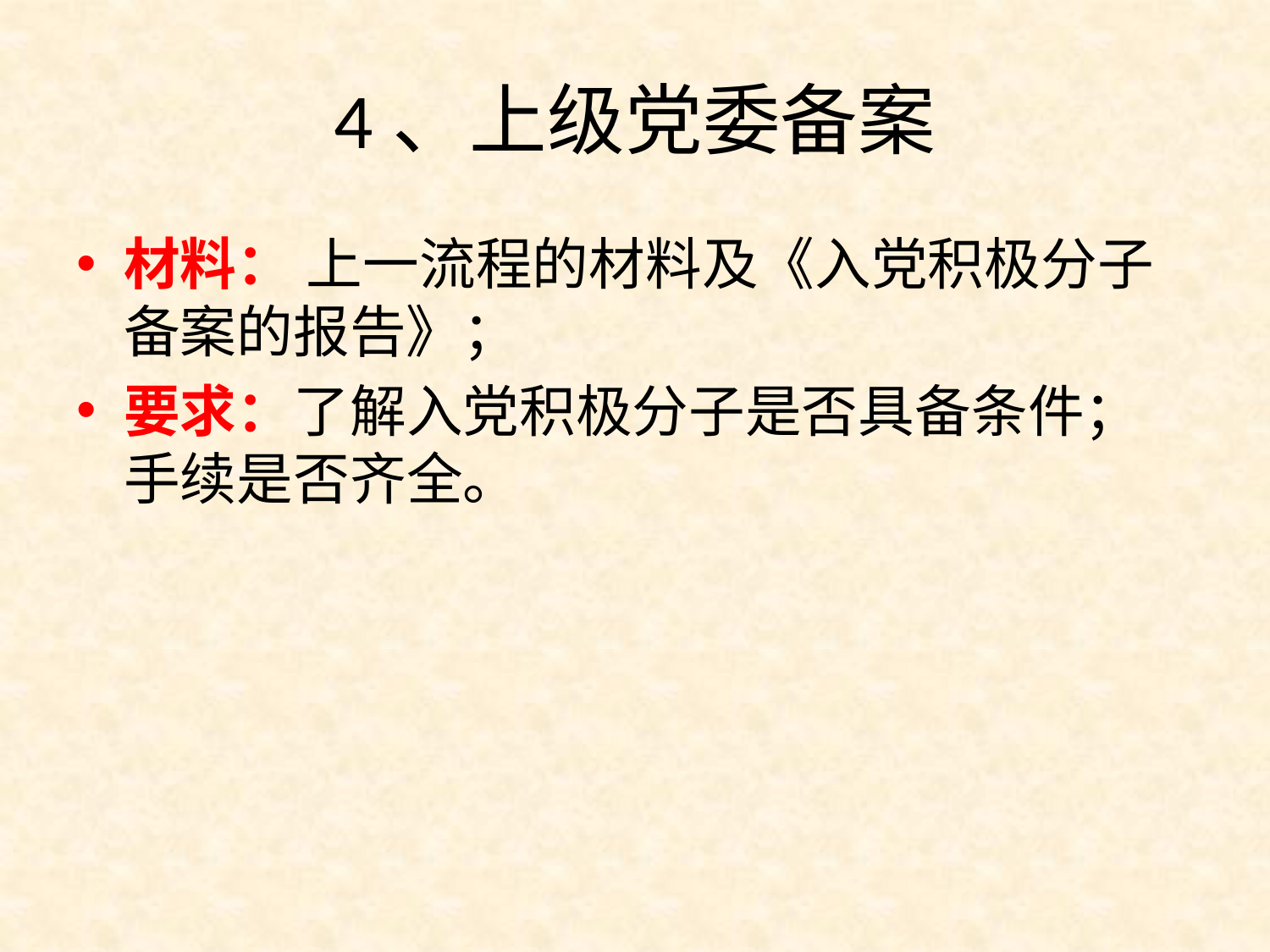

# 4、上级党委备案
材料： 上一流程的材料及《入党积极分子备案的报告》；
要求：了解入党积极分子是否具备条件；手续是否齐全。